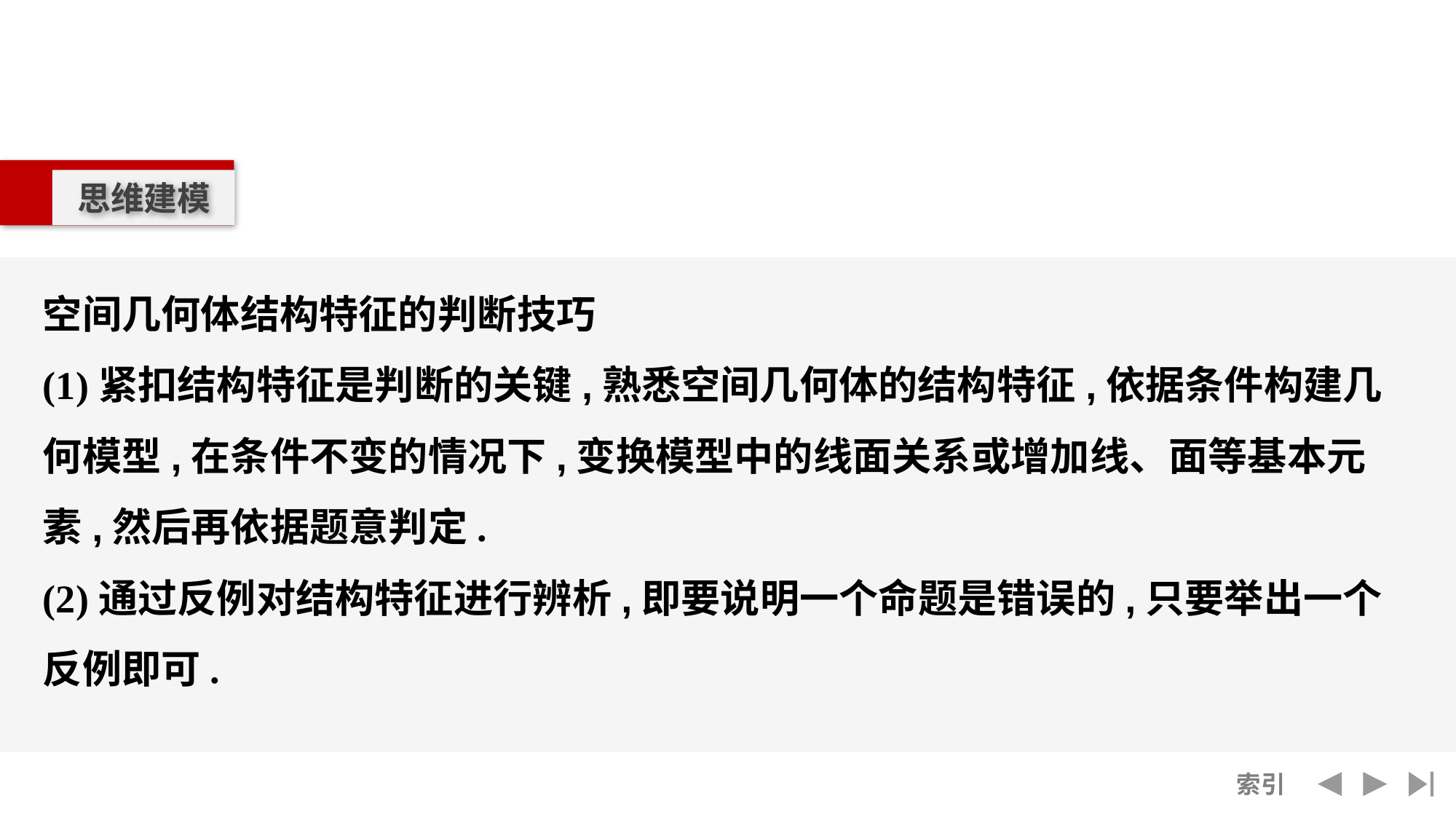

思维建模

空间几何体结构特征的判断技巧
(1)紧扣结构特征是判断的关键,熟悉空间几何体的结构特征,依据条件构建几何模型,在条件不变的情况下,变换模型中的线面关系或增加线、面等基本元素,然后再依据题意判定.
(2)通过反例对结构特征进行辨析,即要说明一个命题是错误的,只要举出一个反例即可.